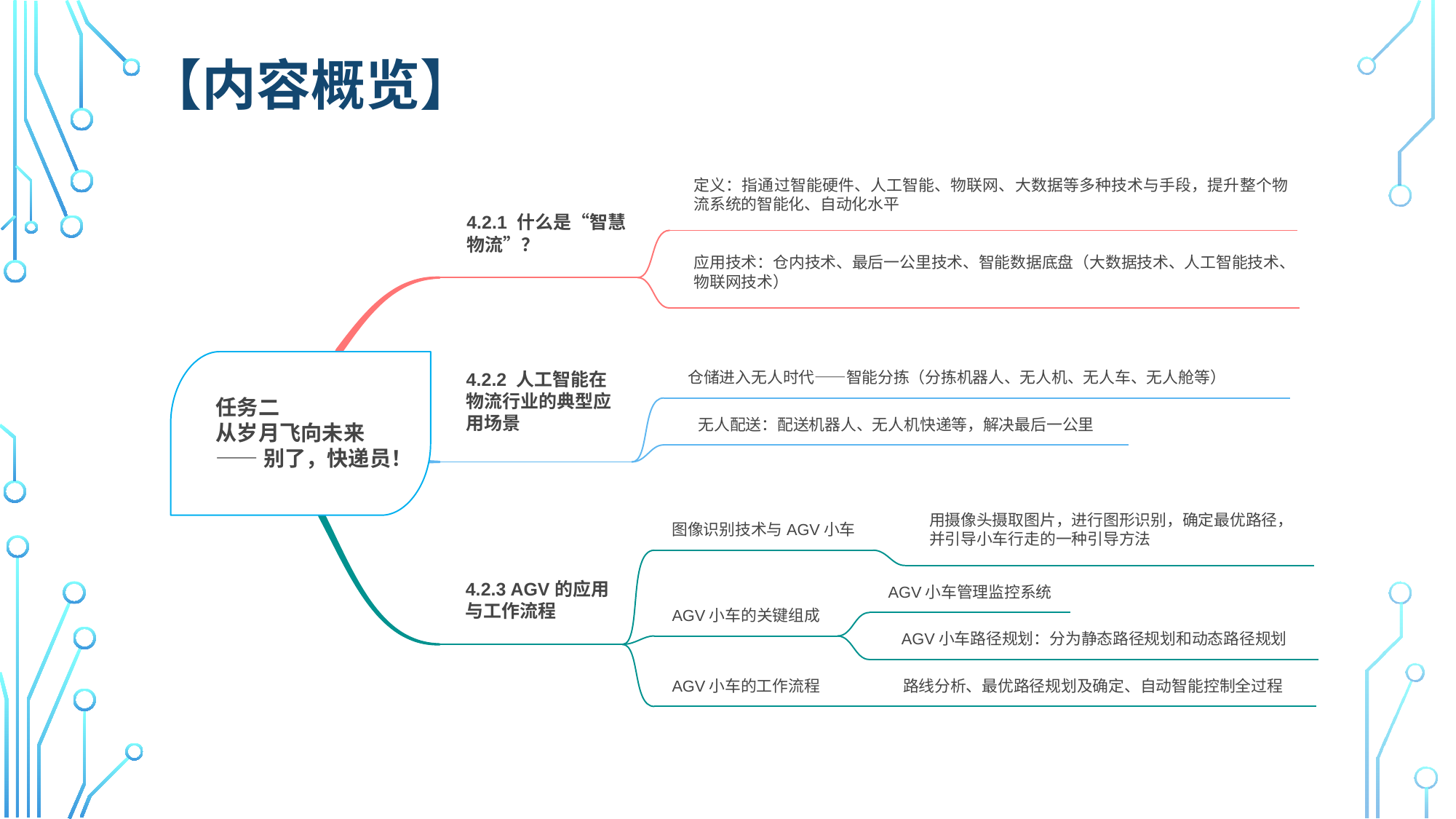

# 【内容概览】
定义：指通过智能硬件、人工智能、物联网、大数据等多种技术与手段，提升整个物流系统的智能化、自动化水平
4.2.1 什么是“智慧物流”？
应用技术：仓内技术、最后一公里技术、智能数据底盘（大数据技术、人工智能技术、物联网技术）

4.2.2 人工智能在物流行业的典型应用场景
任务二
从岁月飞向未来
——别了，快递员！

仓储进入无人时代——智能分拣（分拣机器人、无人机、无人车、无人舱等）
无人配送：配送机器人、无人机快递等，解决最后一公里

用摄像头摄取图片，进行图形识别，确定最优路径，并引导小车行走的一种引导方法
图像识别技术与AGV小车

4.2.3 AGV的应用与工作流程

AGV小车管理监控系统
AGV小车的关键组成

AGV小车路径规划：分为静态路径规划和动态路径规划

AGV小车的工作流程
路线分析、最优路径规划及确定、自动智能控制全过程